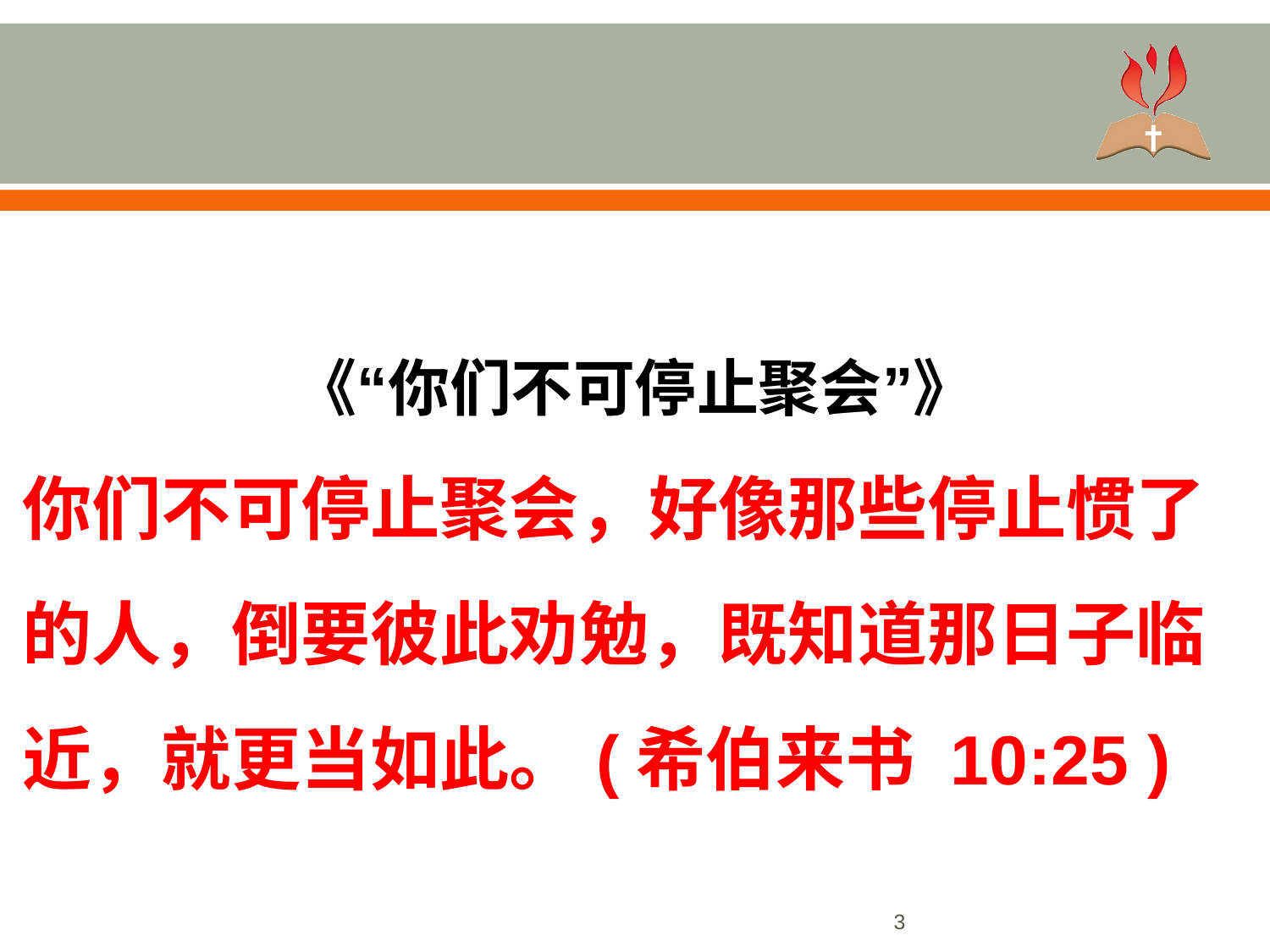

#

《“你们不可停止聚会”》
你们不可停止聚会，好像那些停止惯了的人，倒要彼此劝勉，既知道那日子临近，就更当如此。(希伯来书 10:25 )
3